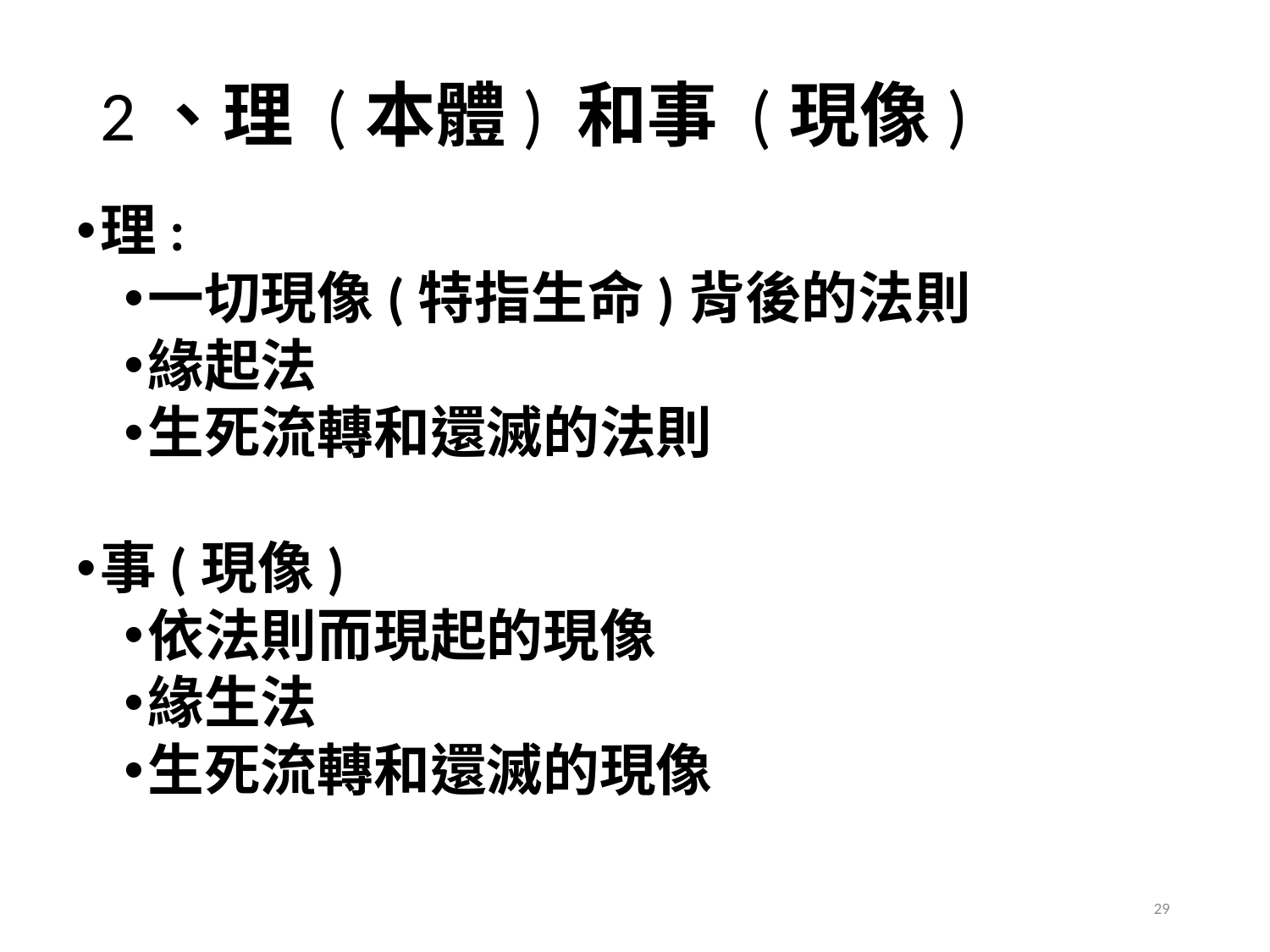

# 2、理 (本體) 和事 (現像)
理:
一切現像(特指生命)背後的法則
緣起法
生死流轉和還滅的法則
事(現像)
依法則而現起的現像
緣生法
生死流轉和還滅的現像
29